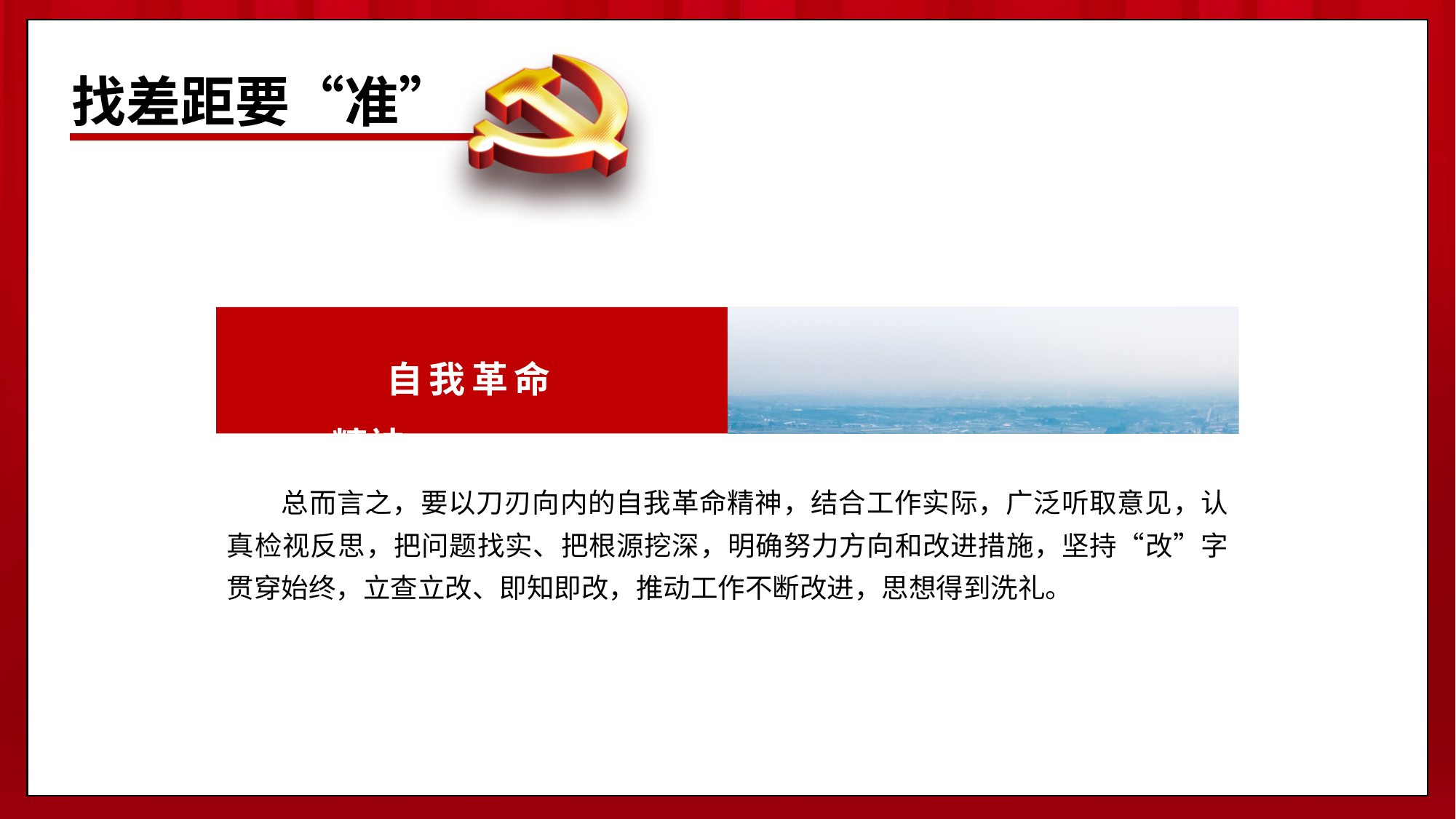

找差距要“准”

自我革命精神
总而言之，要以刀刃向内的自我革命精神，结合工作实际，广泛听取意见，认真检视反思，把问题找实、把根源挖深，明确努力方向和改进措施，坚持“改”字贯穿始终，立查立改、即知即改，推动工作不断改进，思想得到洗礼。